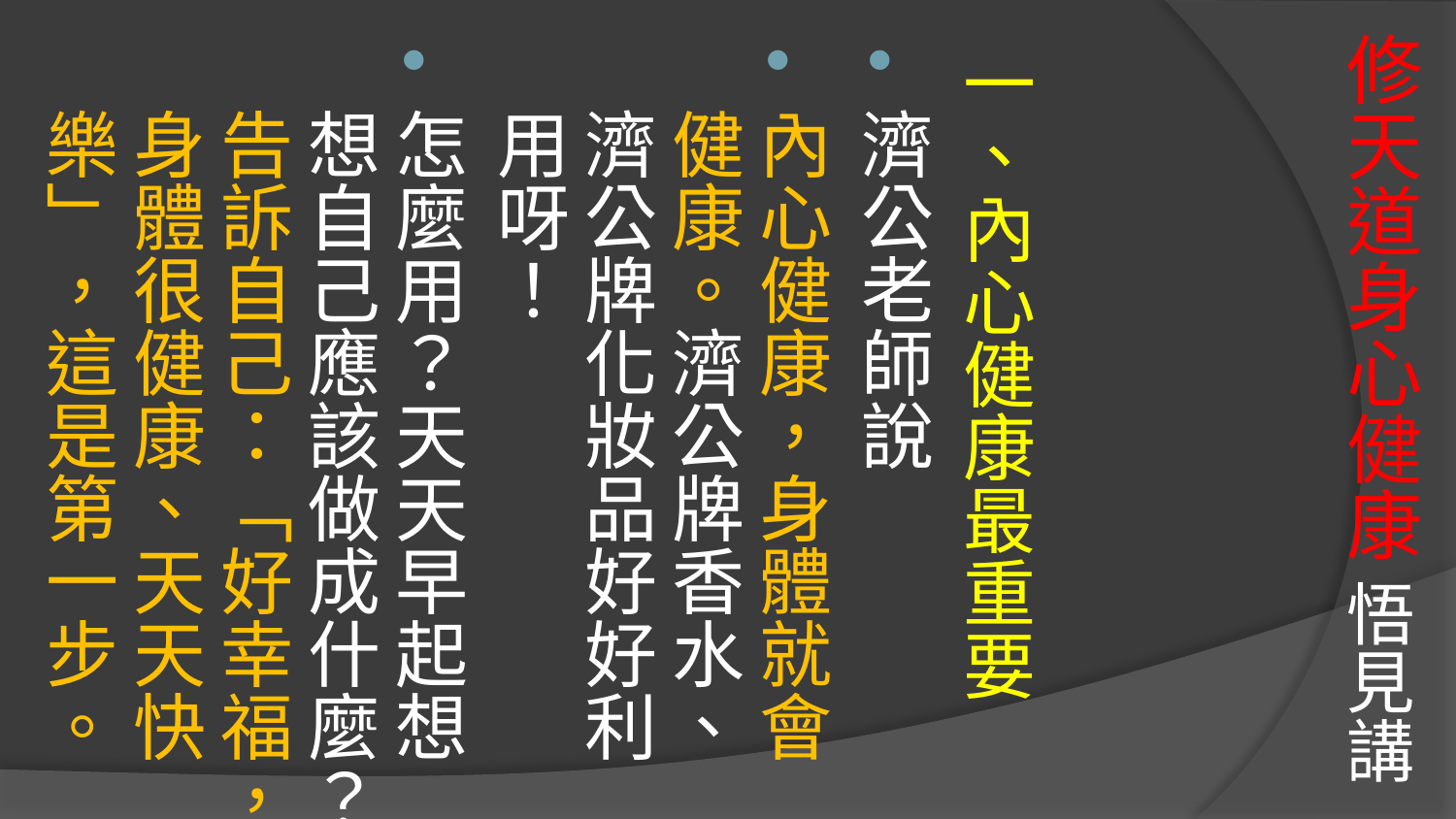

# 修天道身心健康 悟見講
一、內心健康最重要
濟公老師說
內心健康，身體就會健康。濟公牌香水、濟公牌化妝品好好利用呀！
怎麼用？天天早起想想自己應該做成什麼？告訴自己：「好幸福，身體很健康、天天快樂」，這是第一步。